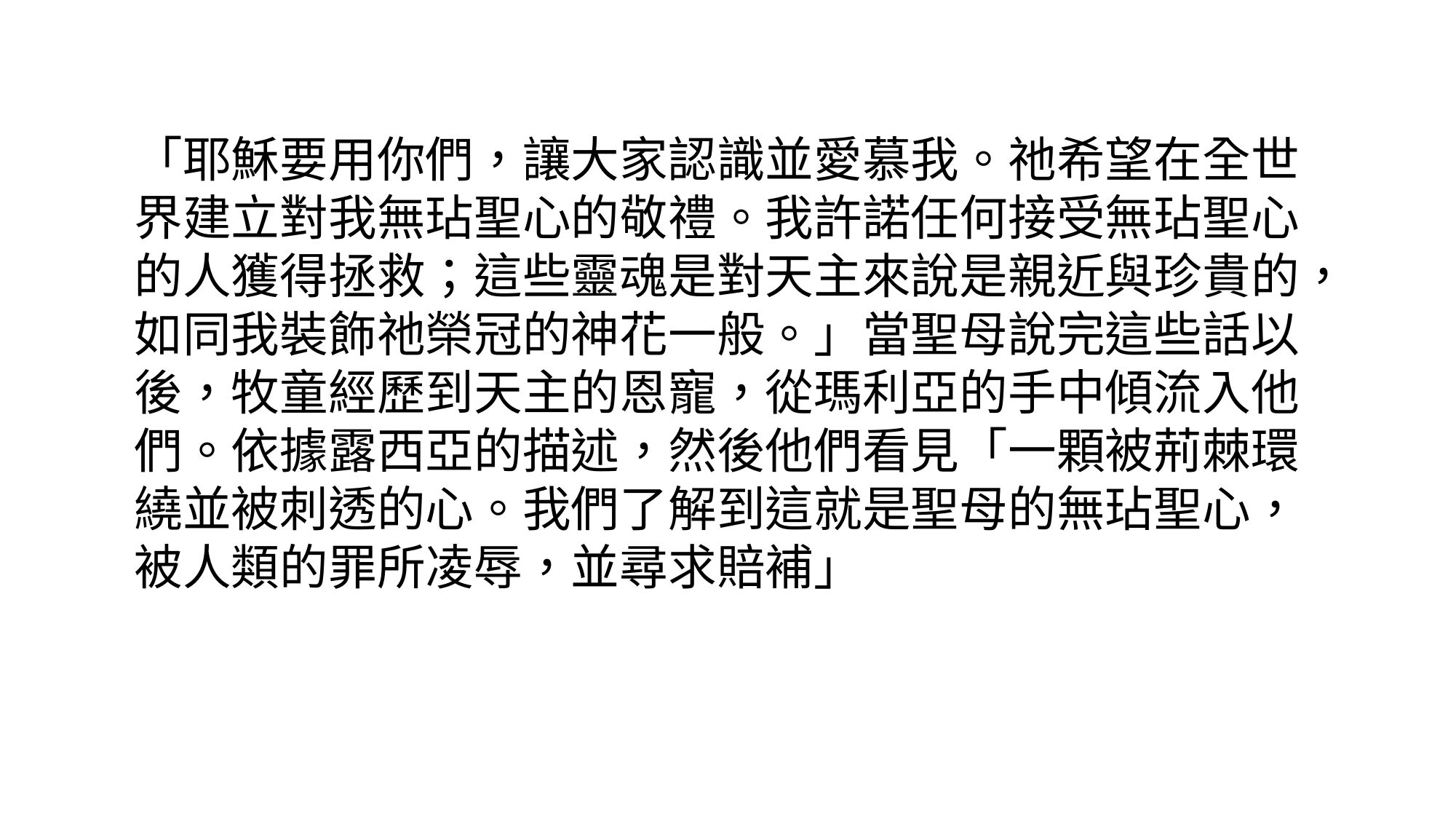

「耶穌要用你們，讓大家認識並愛慕我。祂希望在全世界建立對我無玷聖心的敬禮。我許諾任何接受無玷聖心的人獲得拯救；這些靈魂是對天主來說是親近與珍貴的，如同我裝飾祂榮冠的神花一般。」當聖母說完這些話以後，牧童經歷到天主的恩寵，從瑪利亞的手中傾流入他們。依據露西亞的描述，然後他們看見「一顆被荊棘環繞並被刺透的心。我們了解到這就是聖母的無玷聖心，被人類的罪所凌辱，並尋求賠補」